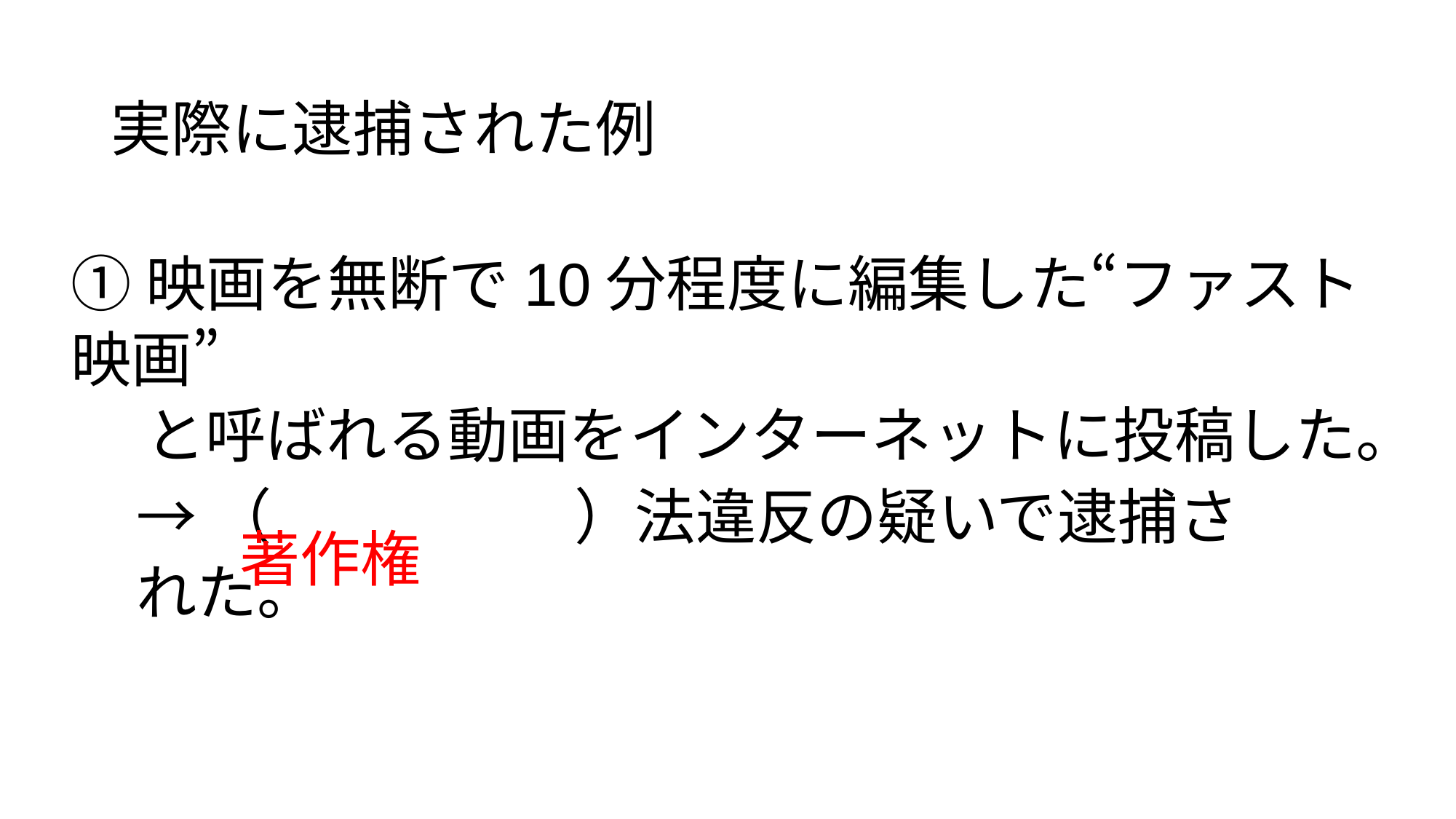

実際に逮捕された例
①映画を無断で10分程度に編集した“ファスト映画”
　 と呼ばれる動画をインターネットに投稿した。
著作権
→（　　　　　）法違反の疑いで逮捕された。